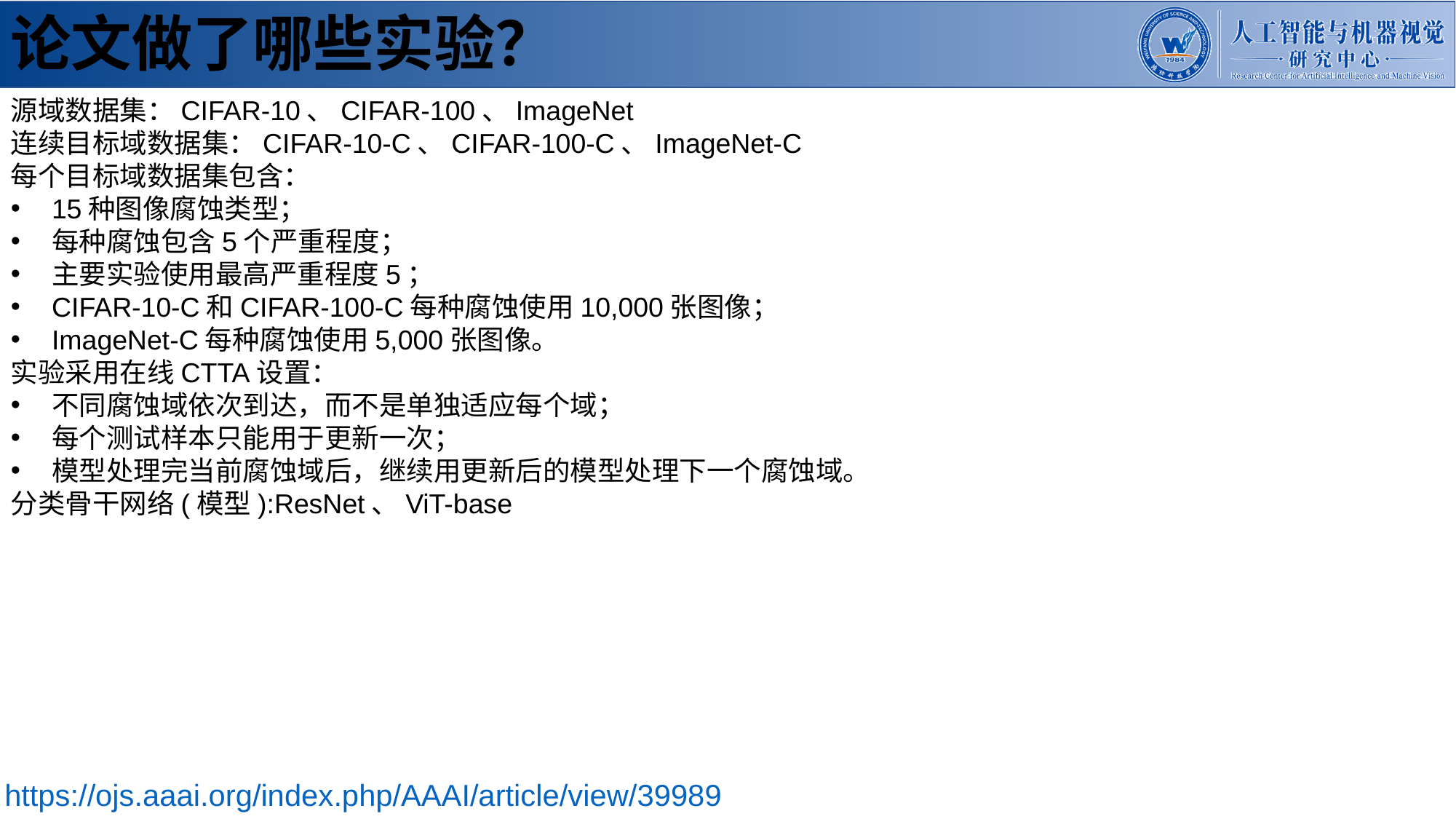

论文做了哪些实验？
源域数据集：CIFAR-10、CIFAR-100、ImageNet
连续目标域数据集：CIFAR-10-C、CIFAR-100-C、ImageNet-C
每个目标域数据集包含：
15种图像腐蚀类型；
每种腐蚀包含5个严重程度；
主要实验使用最高严重程度5；
CIFAR-10-C和CIFAR-100-C每种腐蚀使用10,000张图像；
ImageNet-C每种腐蚀使用5,000张图像。
实验采用在线CTTA设置：
不同腐蚀域依次到达，而不是单独适应每个域；
每个测试样本只能用于更新一次；
模型处理完当前腐蚀域后，继续用更新后的模型处理下一个腐蚀域。
分类骨干网络(模型):ResNet、ViT-base
|  |
| --- |
8
https://ojs.aaai.org/index.php/AAAI/article/view/39989